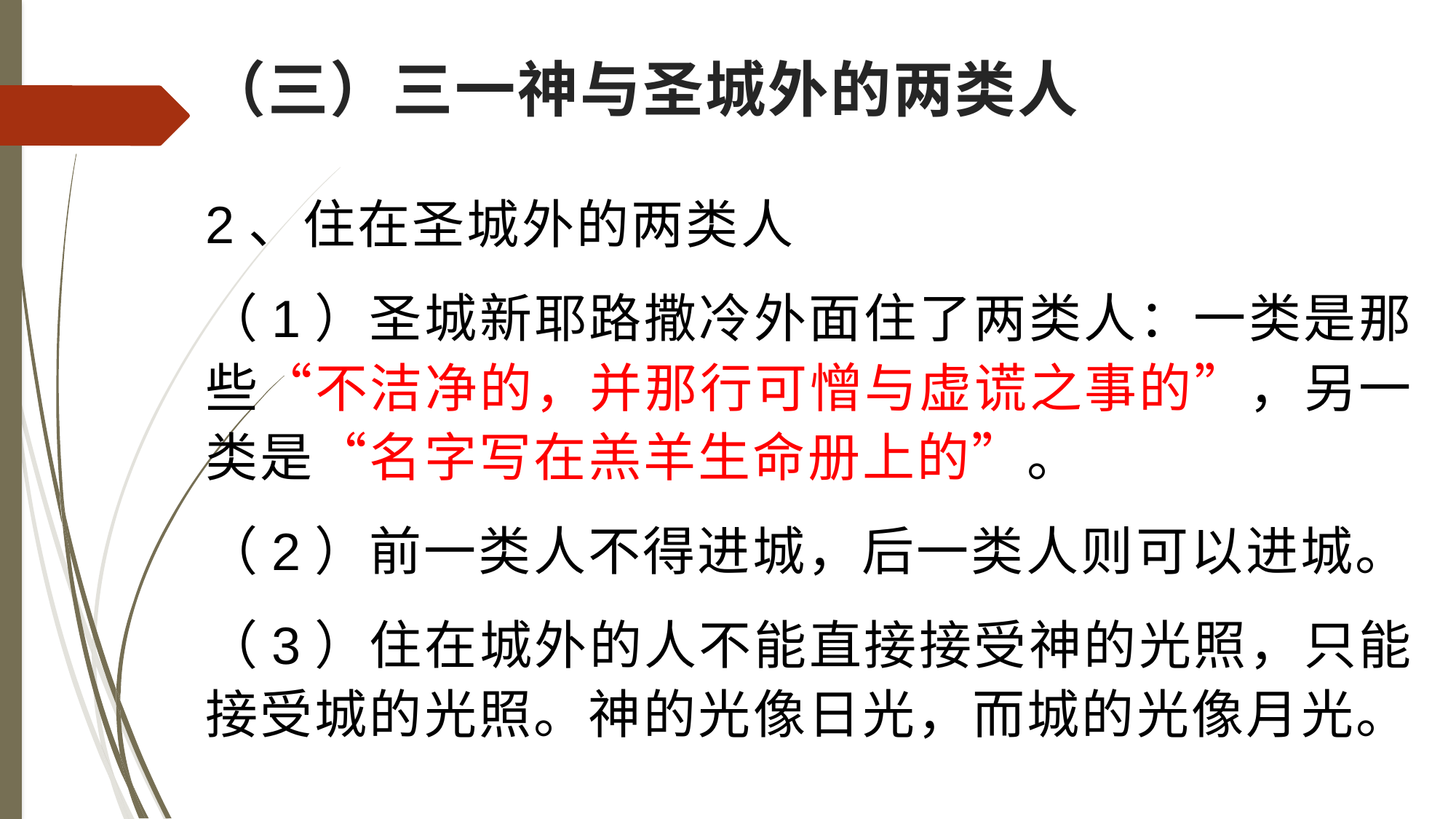

# （三）三一神与圣城外的两类人
2、住在圣城外的两类人
（1）圣城新耶路撒冷外面住了两类人：一类是那些“不洁净的，并那行可憎与虚谎之事的”，另一类是“名字写在羔羊生命册上的”。
（2）前一类人不得进城，后一类人则可以进城。
（3）住在城外的人不能直接接受神的光照，只能接受城的光照。神的光像日光，而城的光像月光。